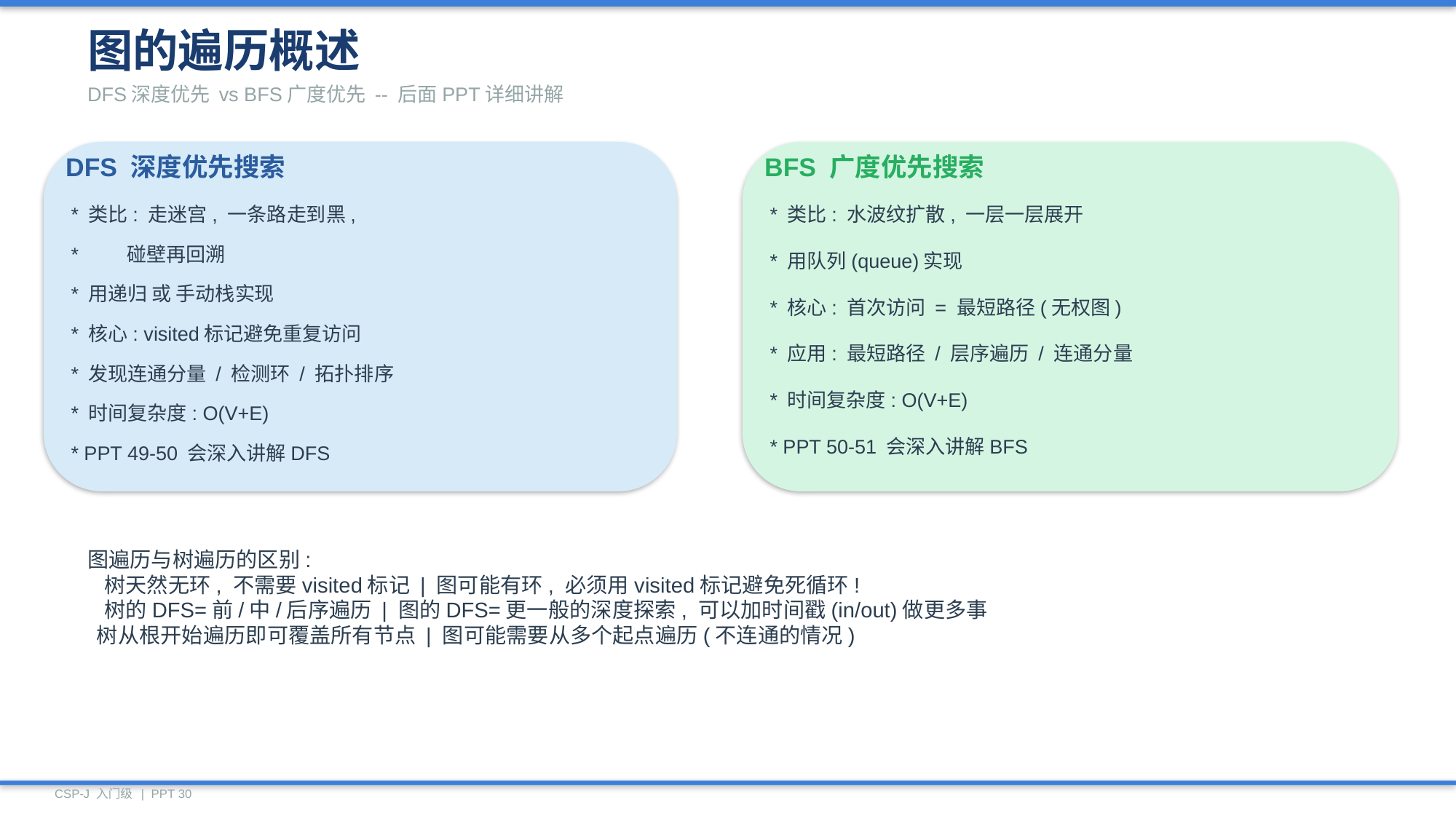

图的遍历概述
DFS深度优先 vs BFS广度优先 -- 后面PPT详细讲解

DFS 深度优先搜索
BFS 广度优先搜索
* 类比: 走迷宫, 一条路走到黑,
* 类比: 水波纹扩散, 一层一层展开
*        碰壁再回溯
* 用队列(queue)实现
* 用递归 或 手动栈实现
* 核心: 首次访问 = 最短路径(无权图)
* 核心: visited标记避免重复访问
* 应用: 最短路径 / 层序遍历 / 连通分量
* 发现连通分量 / 检测环 / 拓扑排序
* 时间复杂度: O(V+E)
* 时间复杂度: O(V+E)
* PPT 50-51 会深入讲解BFS
* PPT 49-50 会深入讲解DFS
图遍历与树遍历的区别:
  树天然无环, 不需要visited标记 | 图可能有环, 必须用visited标记避免死循环!
  树的DFS=前/中/后序遍历 | 图的DFS=更一般的深度探索, 可以加时间戳(in/out)做更多事
  树从根开始遍历即可覆盖所有节点 | 图可能需要从多个起点遍历(不连通的情况)

CSP-J 入门级  |  PPT 30